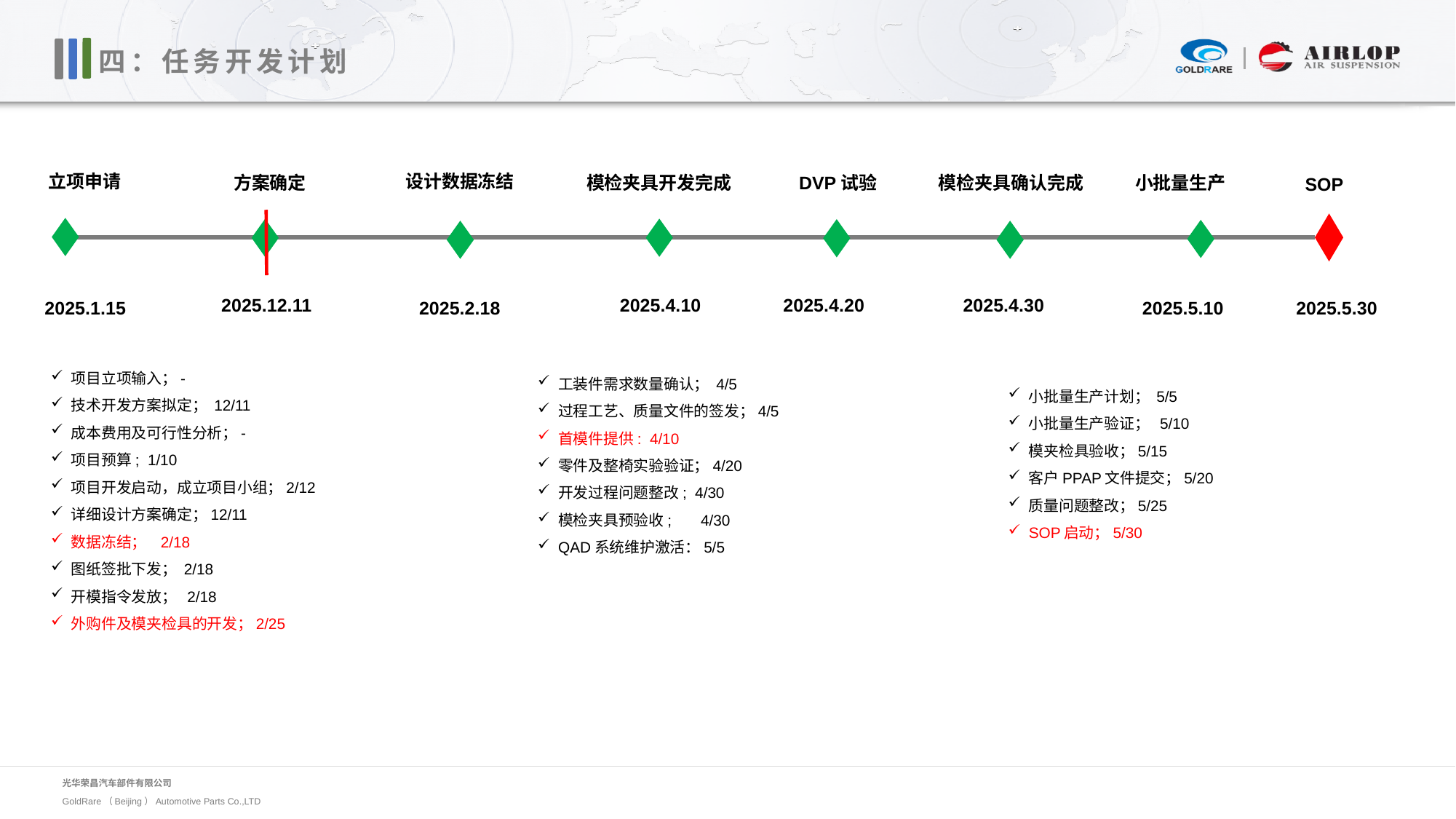

四：任务开发计划
模检夹具确认完成
小批量生产
模检夹具开发完成
DVP试验
SOP
立项申请
设计数据冻结
方案确定

2025.12.11
2025.4.10
2025.4.20
2025.4.30
2025.1.15
2025.2.18
2025.5.10
2025.5.30
项目立项输入；-
技术开发方案拟定； 12/11
成本费用及可行性分析；-
项目预算;  1/10
项目开发启动，成立项目小组；2/12
详细设计方案确定；12/11
数据冻结；   2/18
图纸签批下发； 2/18
开模指令发放；  2/18
外购件及模夹检具的开发；2/25

工装件需求数量确认； 4/5
过程工艺、质量文件的签发；4/5
首模件提供:  4/10
零件及整椅实验验证；4/20
开发过程问题整改;  4/30
模检夹具预验收;       4/30
QAD系统维护激活：5/5
小批量生产计划； 5/5
小批量生产验证；  5/10
模夹检具验收；5/15
客户PPAP文件提交；5/20
质量问题整改；5/25
SOP启动；5/30